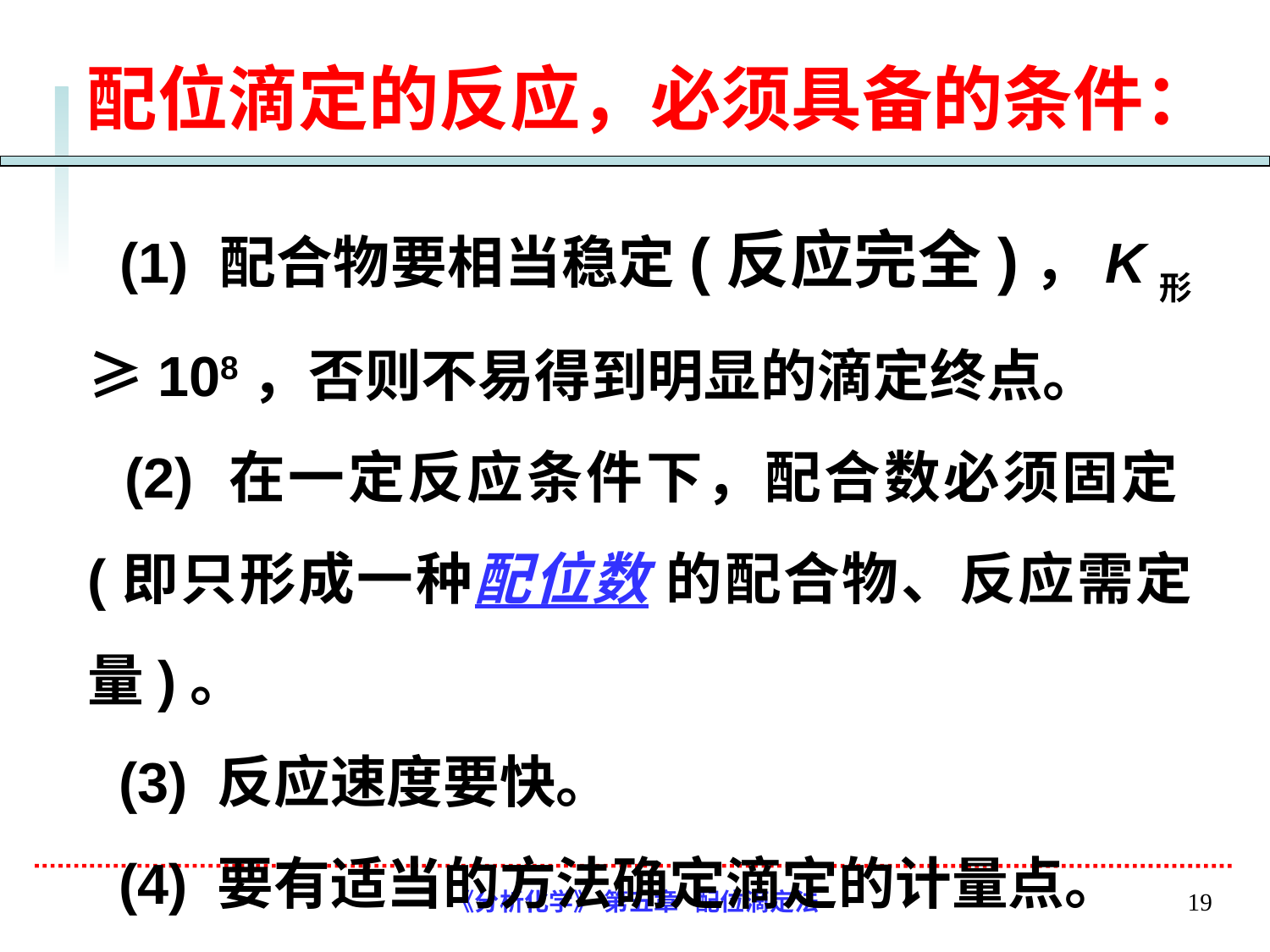

# 配位滴定的反应，必须具备的条件：
  (1) 配合物要相当稳定(反应完全)，K形≥108，否则不易得到明显的滴定终点。
  (2) 在一定反应条件下，配合数必须固定(即只形成一种配位数 的配合物、反应需定量)。
  (3) 反应速度要快。
  (4) 要有适当的方法确定滴定的计量点。
《分析化学》 第五章   配位滴定法
19